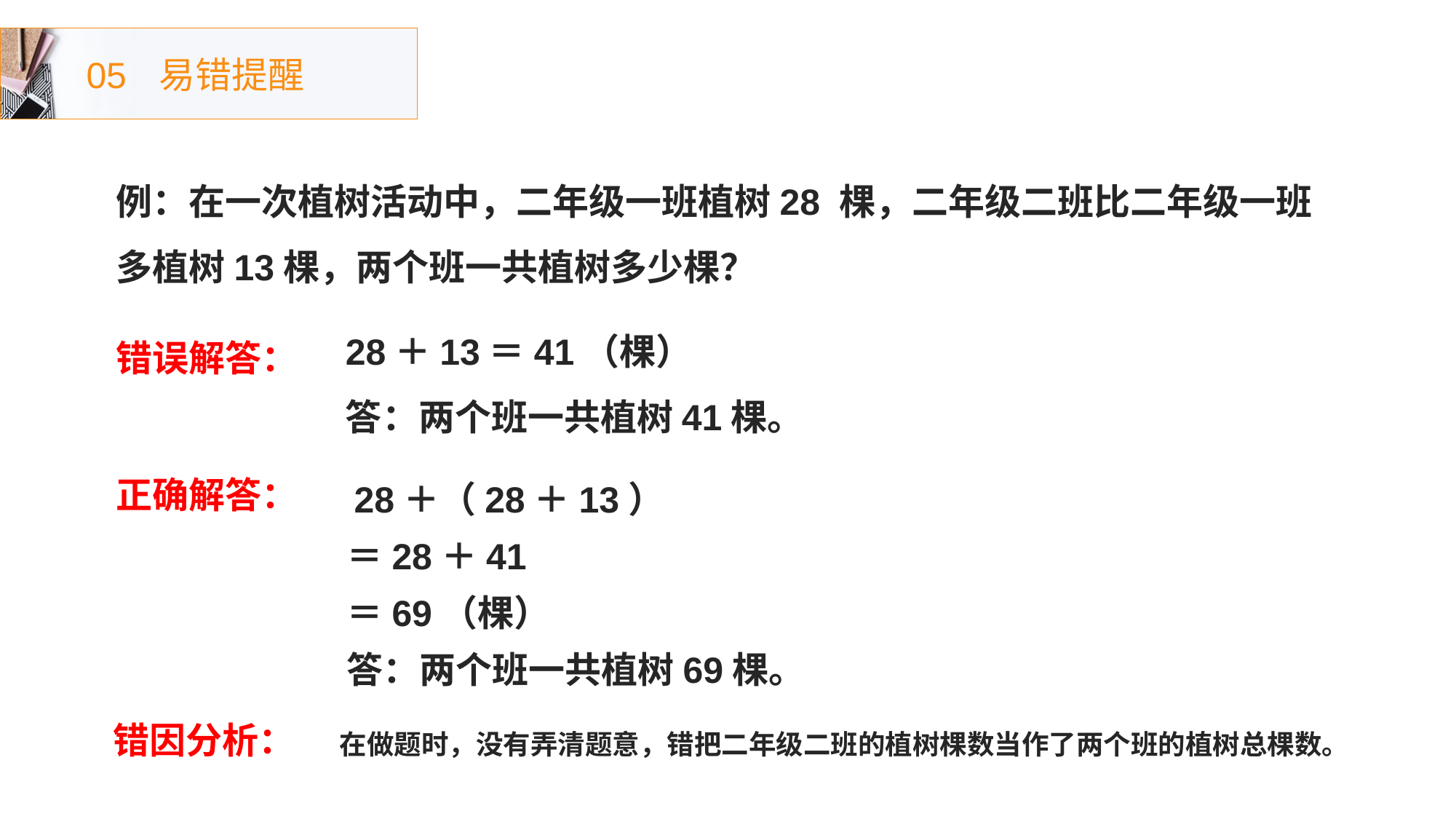

05
易错提醒
例：在一次植树活动中，二年级一班植树28 棵，二年级二班比二年级一班多植树13棵，两个班一共植树多少棵？
28＋13＝41（棵）
答：两个班一共植树41棵。
错误解答：
    28＋（28＋13）
   ＝28＋41
   ＝69（棵）
   答：两个班一共植树69棵。
正确解答：
错因分析：
在做题时，没有弄清题意，错把二年级二班的植树棵数当作了两个班的植树总棵数。